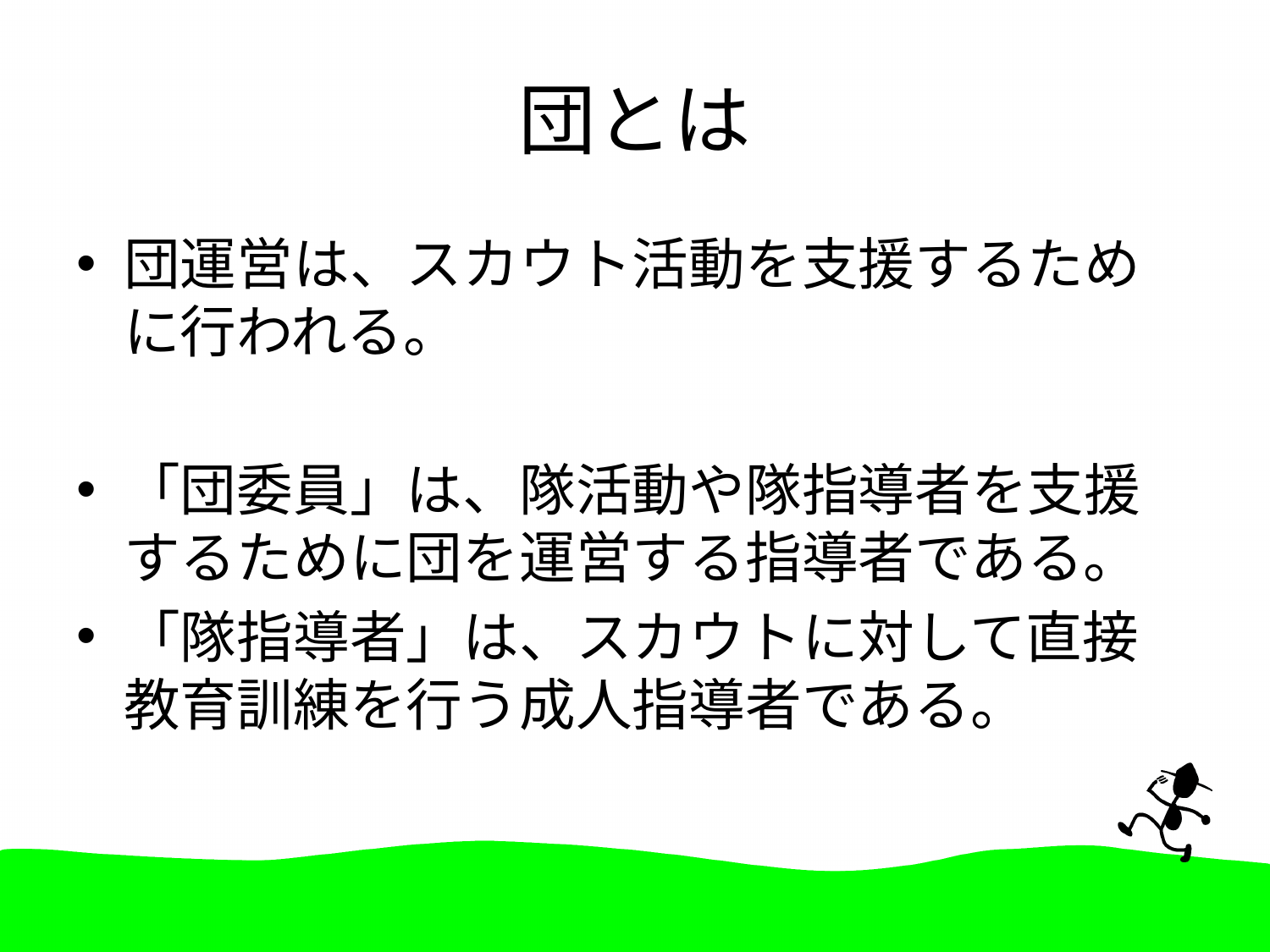

# 団とは
団運営は、スカウト活動を支援するために行われる。

「団委員」は、隊活動や隊指導者を支援するために団を運営する指導者である。
「隊指導者」は、スカウトに対して直接教育訓練を行う成人指導者である。